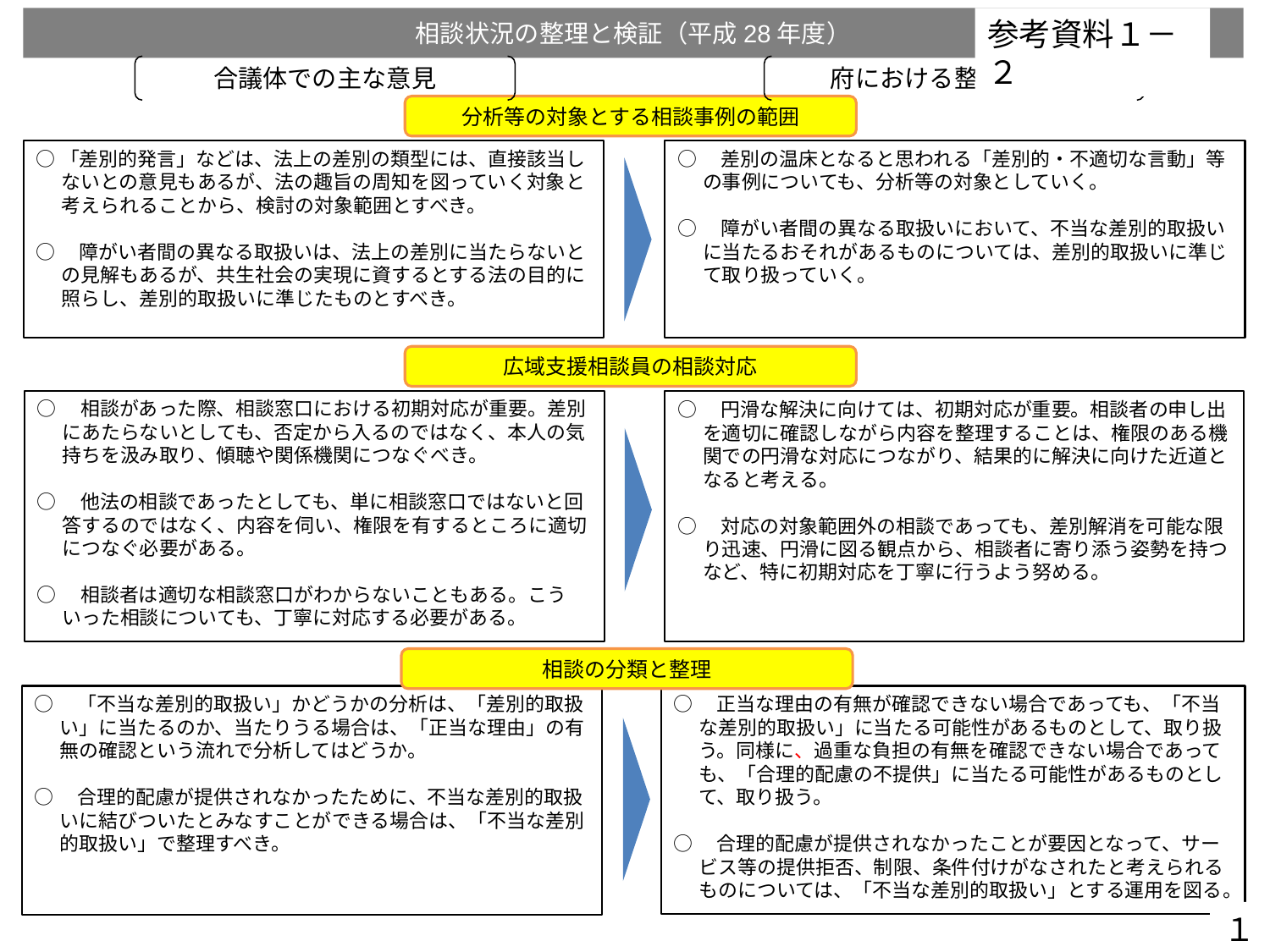

相談状況の整理と検証（平成28年度）
参考資料１－２
合議体での主な意見
府における整理と検証
分析等の対象とする相談事例の範囲
○「差別的発言」などは、法上の差別の類型には、直接該当しないとの意見もあるが、法の趣旨の周知を図っていく対象と考えられることから、検討の対象範囲とすべき。

○　障がい者間の異なる取扱いは、法上の差別に当たらないとの見解もあるが、共生社会の実現に資するとする法の目的に照らし、差別的取扱いに準じたものとすべき。
○　差別の温床となると思われる「差別的・不適切な言動」等の事例についても、分析等の対象としていく。

○　障がい者間の異なる取扱いにおいて、不当な差別的取扱いに当たるおそれがあるものについては、差別的取扱いに準じて取り扱っていく。

広域支援相談員の相談対応
○　相談があった際、相談窓口における初期対応が重要。差別にあたらないとしても、否定から入るのではなく、本人の気持ちを汲み取り、傾聴や関係機関につなぐべき。

○　他法の相談であったとしても、単に相談窓口ではないと回答するのではなく、内容を伺い、権限を有するところに適切につなぐ必要がある。

○　相談者は適切な相談窓口がわからないこともある。こういった相談についても、丁寧に対応する必要がある。

○　円滑な解決に向けては、初期対応が重要。相談者の申し出を適切に確認しながら内容を整理することは、権限のある機関での円滑な対応につながり、結果的に解決に向けた近道となると考える。

○　対応の対象範囲外の相談であっても、差別解消を可能な限り迅速、円滑に図る観点から、相談者に寄り添う姿勢を持つなど、特に初期対応を丁寧に行うよう努める。

相談の分類と整理
○　「不当な差別的取扱い」かどうかの分析は、「差別的取扱い」に当たるのか、当たりうる場合は、「正当な理由」の有無の確認という流れで分析してはどうか。

○　合理的配慮が提供されなかったために、不当な差別的取扱いに結びついたとみなすことができる場合は、「不当な差別的取扱い」で整理すべき。

○　正当な理由の有無が確認できない場合であっても、「不当な差別的取扱い」に当たる可能性があるものとして、取り扱う。同様に、過重な負担の有無を確認できない場合であっても、「合理的配慮の不提供」に当たる可能性があるものとして、取り扱う。

○　合理的配慮が提供されなかったことが要因となって、サービス等の提供拒否、制限、条件付けがなされたと考えられるものについては、「不当な差別的取扱い」とする運用を図る。

１